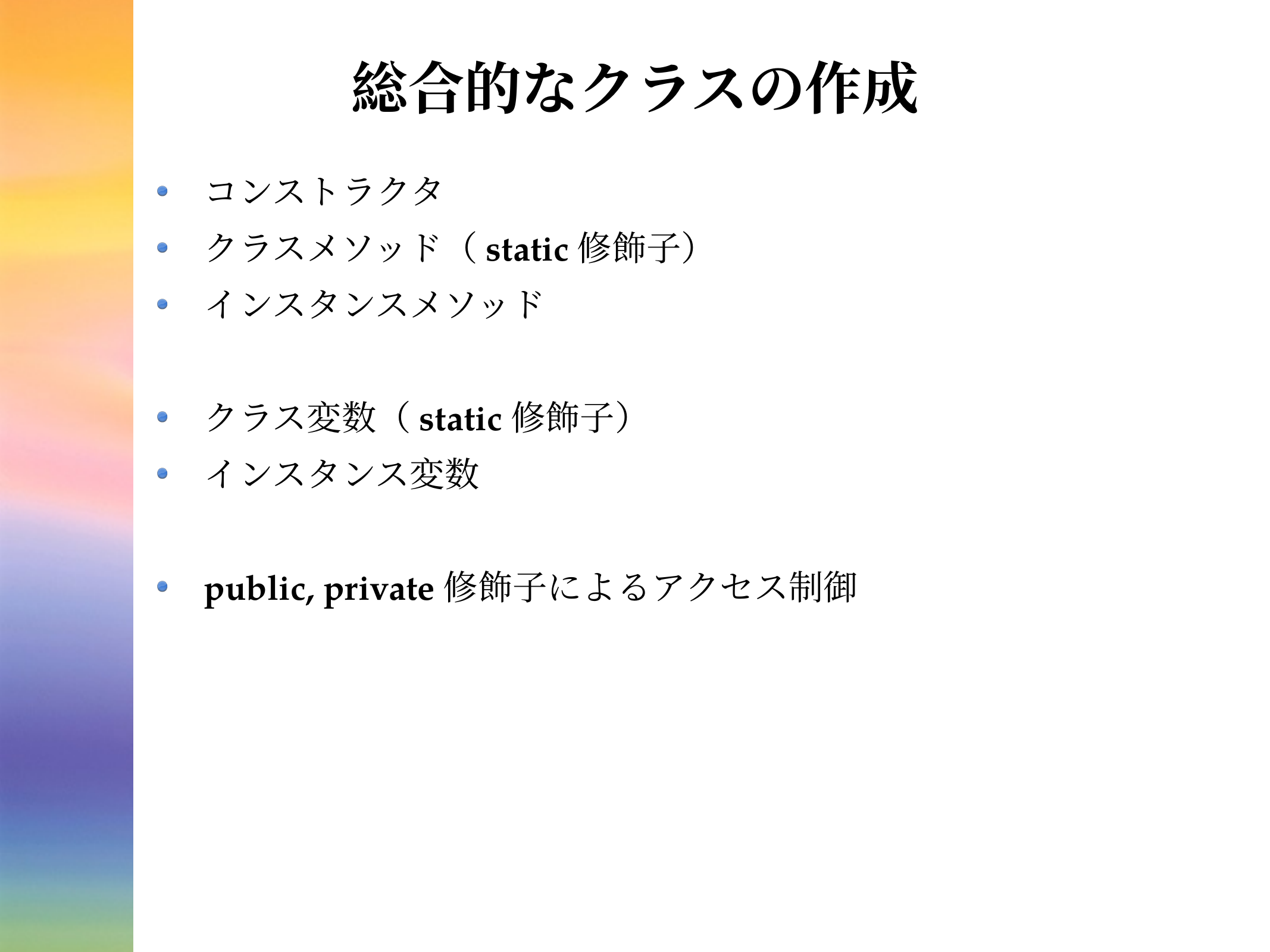

# 総合的なクラスの作成
コンストラクタ
クラスメソッド（static修飾子）
インスタンスメソッド

クラス変数（static修飾子）
インスタンス変数

public, private修飾子によるアクセス制御